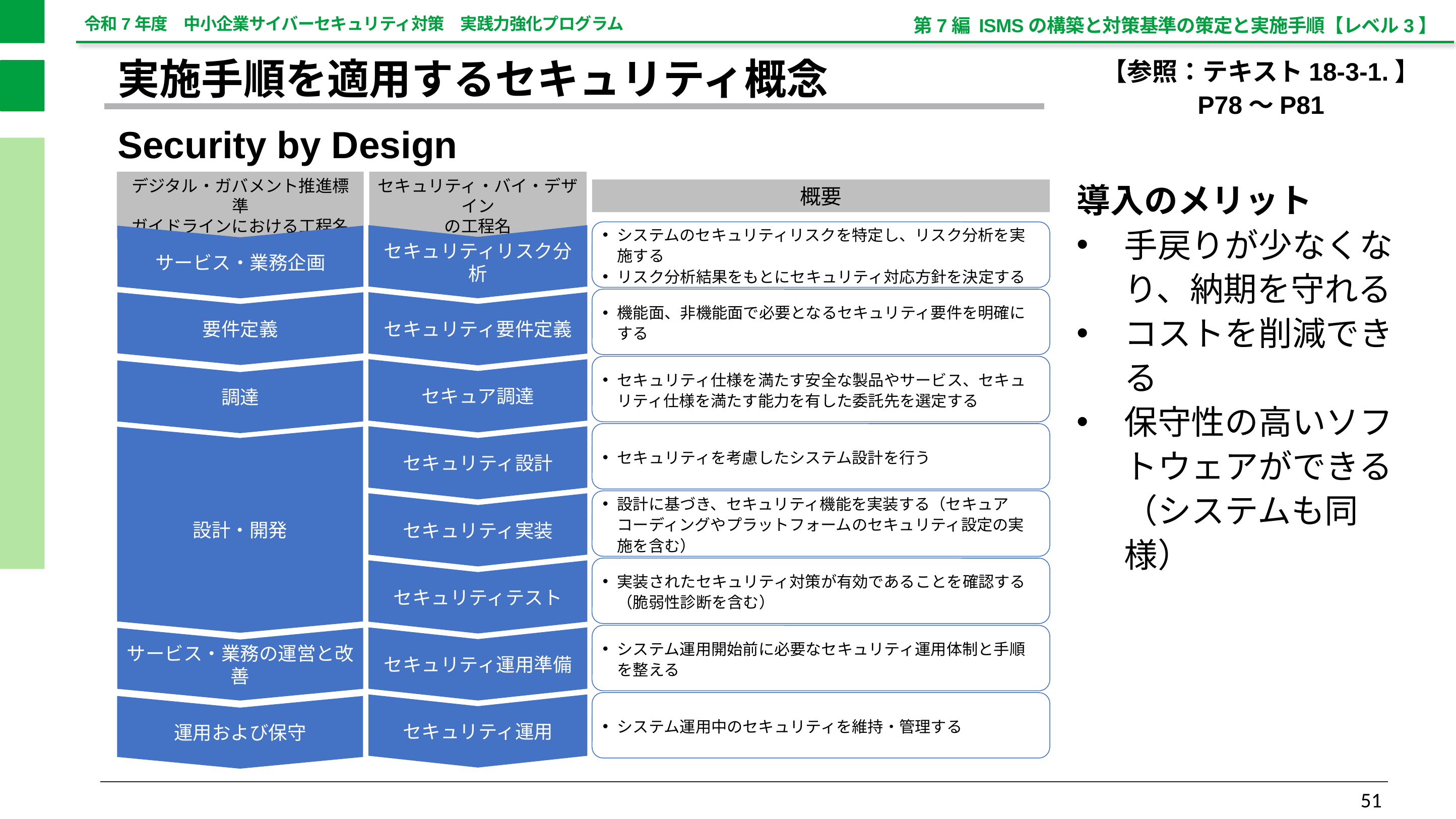

第7編 ISMSの構築と対策基準の策定と実施手順【レベル3】
【参照：テキスト18-3-1.】
P78～P81
実施手順を適用するセキュリティ概念
Security by Design
サービス・業務企画
セキュリティリスク分析
導入のメリット
手戻りが少なくなり、納期を守れる
コストを削減できる
保守性の高いソフトウェアができる
（システムも同様）
デジタル・ガバメント推進標準
ガイドラインにおける工程名
セキュリティ・バイ・デザイン
の工程名
概要
要件定義
セキュリティ要件定義
システムのセキュリティリスクを特定し、リスク分析を実施する
リスク分析結果をもとにセキュリティ対応方針を決定する
調達
セキュア調達
機能面、非機能面で必要となるセキュリティ要件を明確にする
セキュリティ設計
セキュリティ仕様を満たす安全な製品やサービス、セキュリティ仕様を満たす能力を有した委託先を選定する
設計・開発
セキュリティ実装
セキュリティを考慮したシステム設計を行う
セキュリティテスト
設計に基づき、セキュリティ機能を実装する（セキュアコーディングやプラットフォームのセキュリティ設定の実施を含む）
サービス・業務の運営と改善
セキュリティ運用準備
実装されたセキュリティ対策が有効であることを確認する
（脆弱性診断を含む）
運用および保守
セキュリティ運用
システム運用開始前に必要なセキュリティ運用体制と手順を整える
システム運用中のセキュリティを維持・管理する